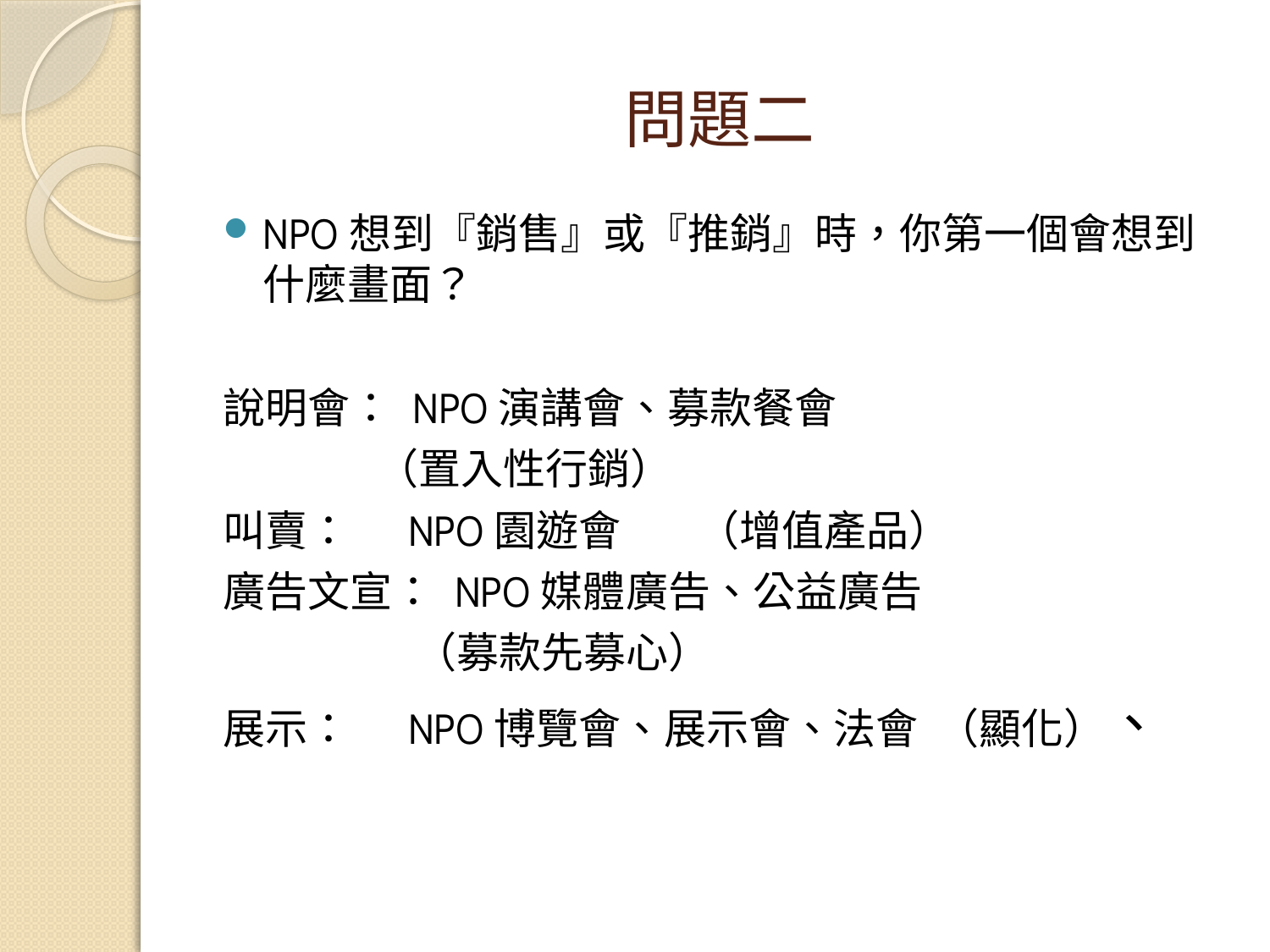

# 問題二
NPO想到『銷售』或『推銷』時，你第一個會想到什麼畫面？

說明會： NPO演講會、募款餐會
               （置入性行銷）
叫賣：     NPO園遊會        （增值產品）
廣告文宣： NPO媒體廣告、公益廣告
                   （募款先募心）
展示：     NPO博覽會、展示會、法會  （顯化）、